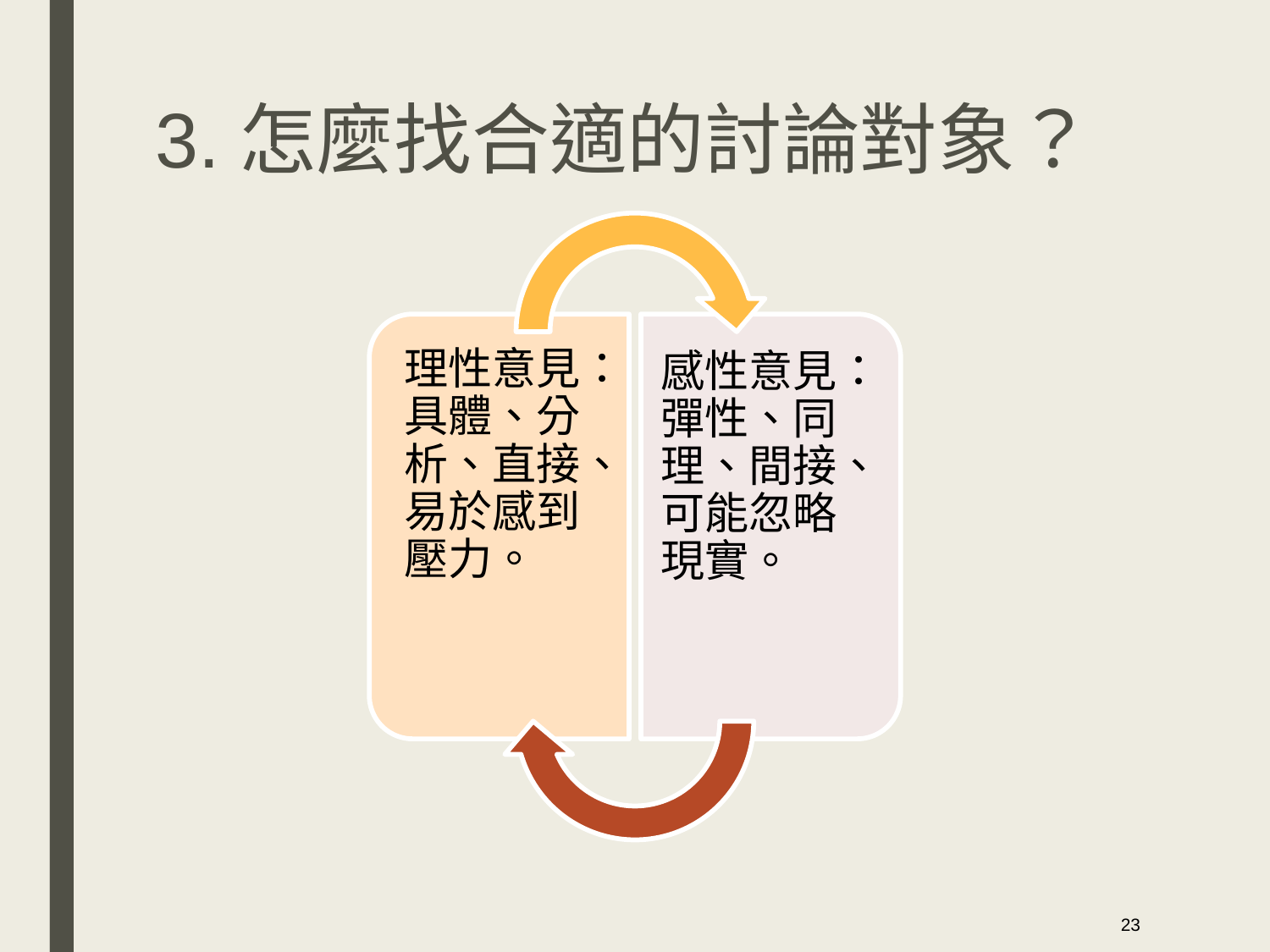

# 3.怎麼找合適的討論對象？
理性意見：具體、分析、直接、易於感到壓力。
感性意見：彈性、同理、間接、可能忽略現實。
23